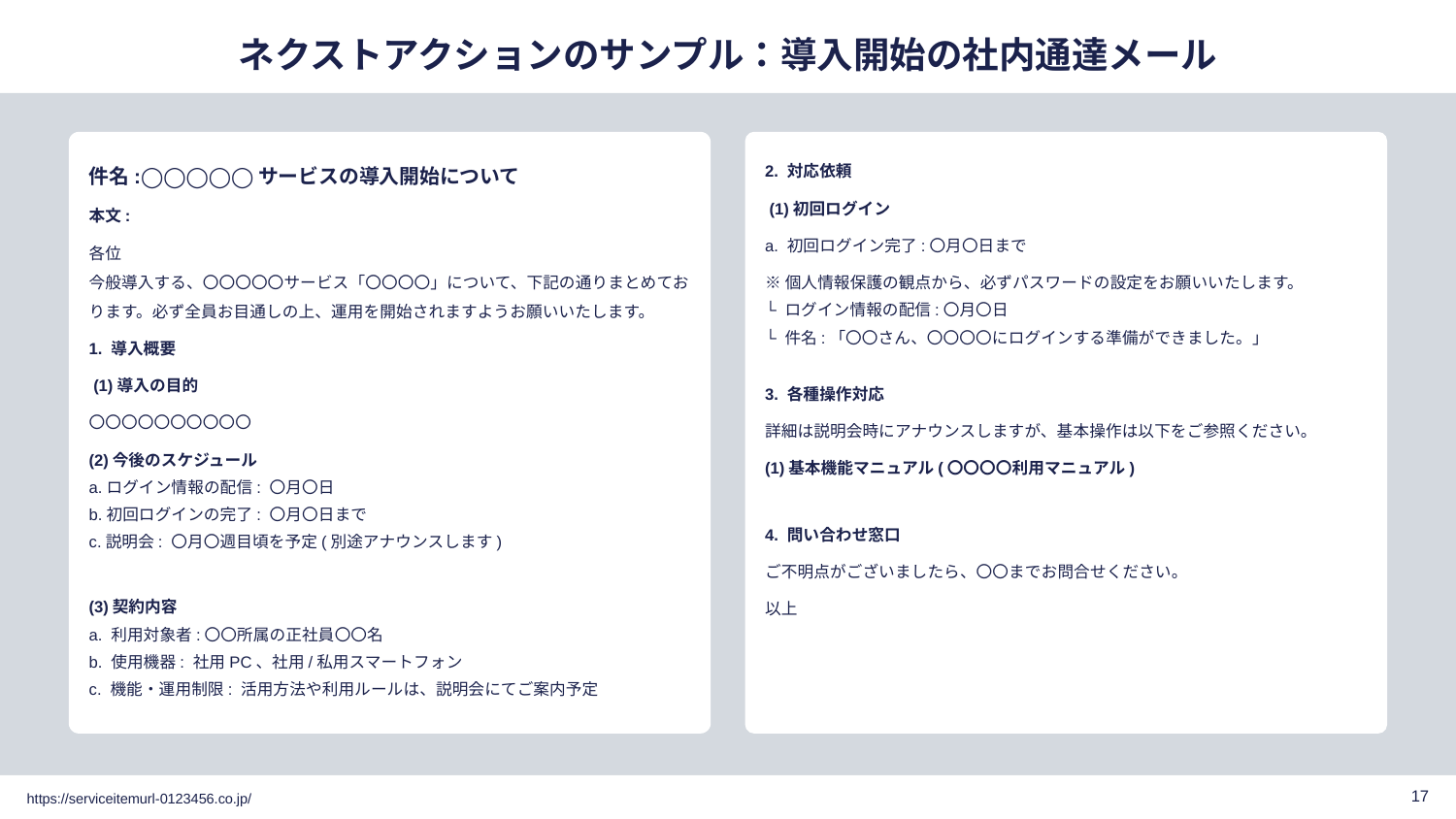

# ネクストアクションのサンプル：導入開始の社内通達メール

件名:◯◯◯◯◯サービスの導入開始について
本文:
各位
今般導入する、〇〇〇〇〇サービス「〇〇〇〇」について、下記の通りまとめております。必ず全員お目通しの上、運用を開始されますようお願いいたします。
1. 導入概要
 (1)導入の目的
〇〇〇〇〇〇〇〇〇〇
(2)今後のスケジュール
a.ログイン情報の配信: 〇月〇日
b.初回ログインの完了: 〇月〇日まで
c.説明会: 〇月〇週目頃を予定(別途アナウンスします)

(3)契約内容
a. 利用対象者:〇〇所属の正社員〇〇名
b. 使用機器: 社用PC、社用/私用スマートフォン
c. 機能・運用制限: 活用方法や利用ルールは、説明会にてご案内予定
2. 対応依頼
 (1)初回ログイン
a. 初回ログイン完了:〇月〇日まで
※個人情報保護の観点から、必ずパスワードの設定をお願いいたします。
└ ログイン情報の配信:〇月〇日
└ 件名:「〇〇さん、〇〇〇〇にログインする準備ができました。」
3. 各種操作対応
詳細は説明会時にアナウンスしますが、基本操作は以下をご参照ください。
(1)基本機能マニュアル(〇〇〇〇利用マニュアル)
4. 問い合わせ窓口
ご不明点がございましたら、〇〇までお問合せください。
以上
17
https://serviceitemurl-0123456.co.jp/